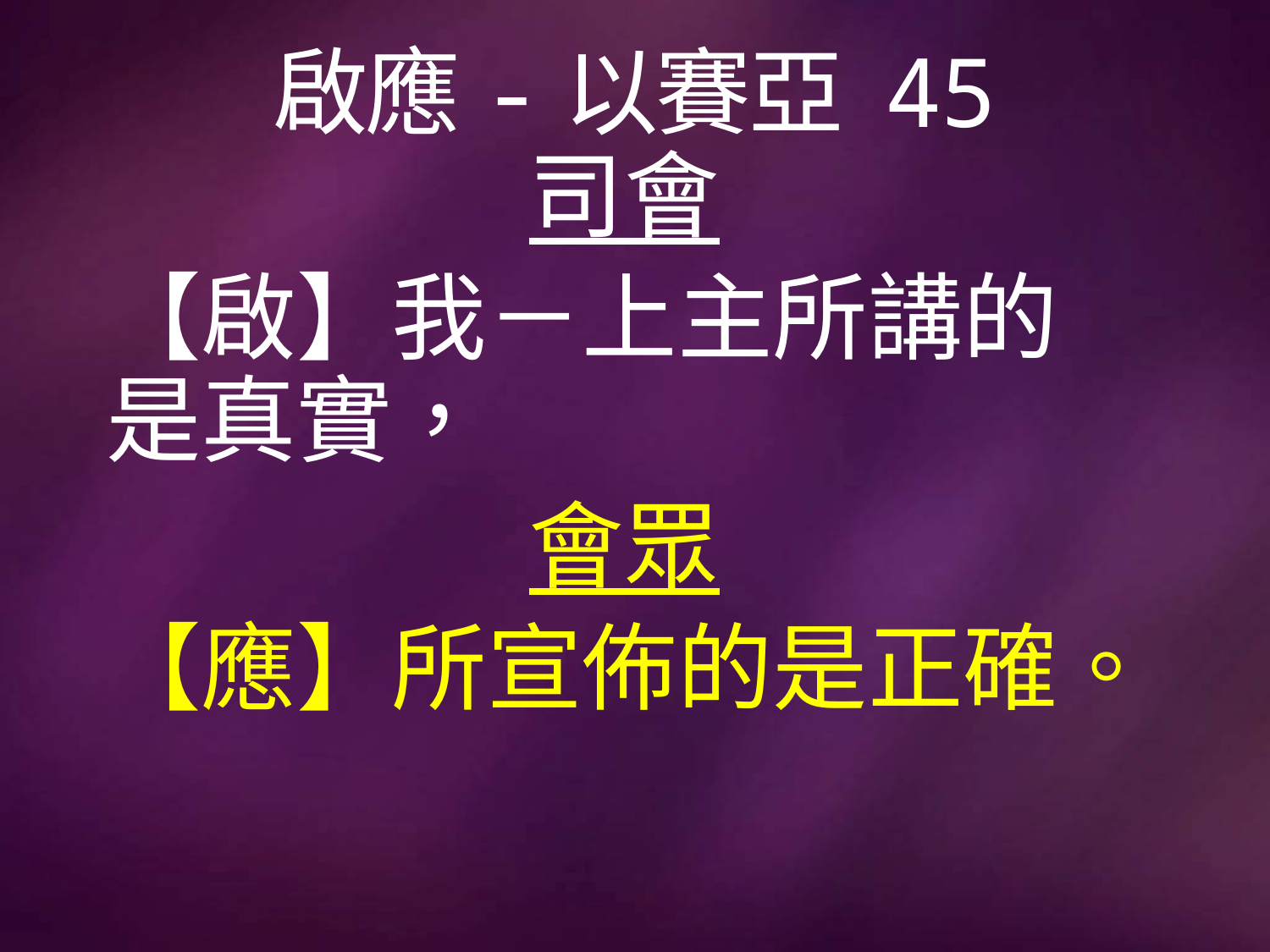

# 啟應-以賽亞 45
司會
【啟】我－上主所講的是真實，

會眾
【應】所宣佈的是正確。